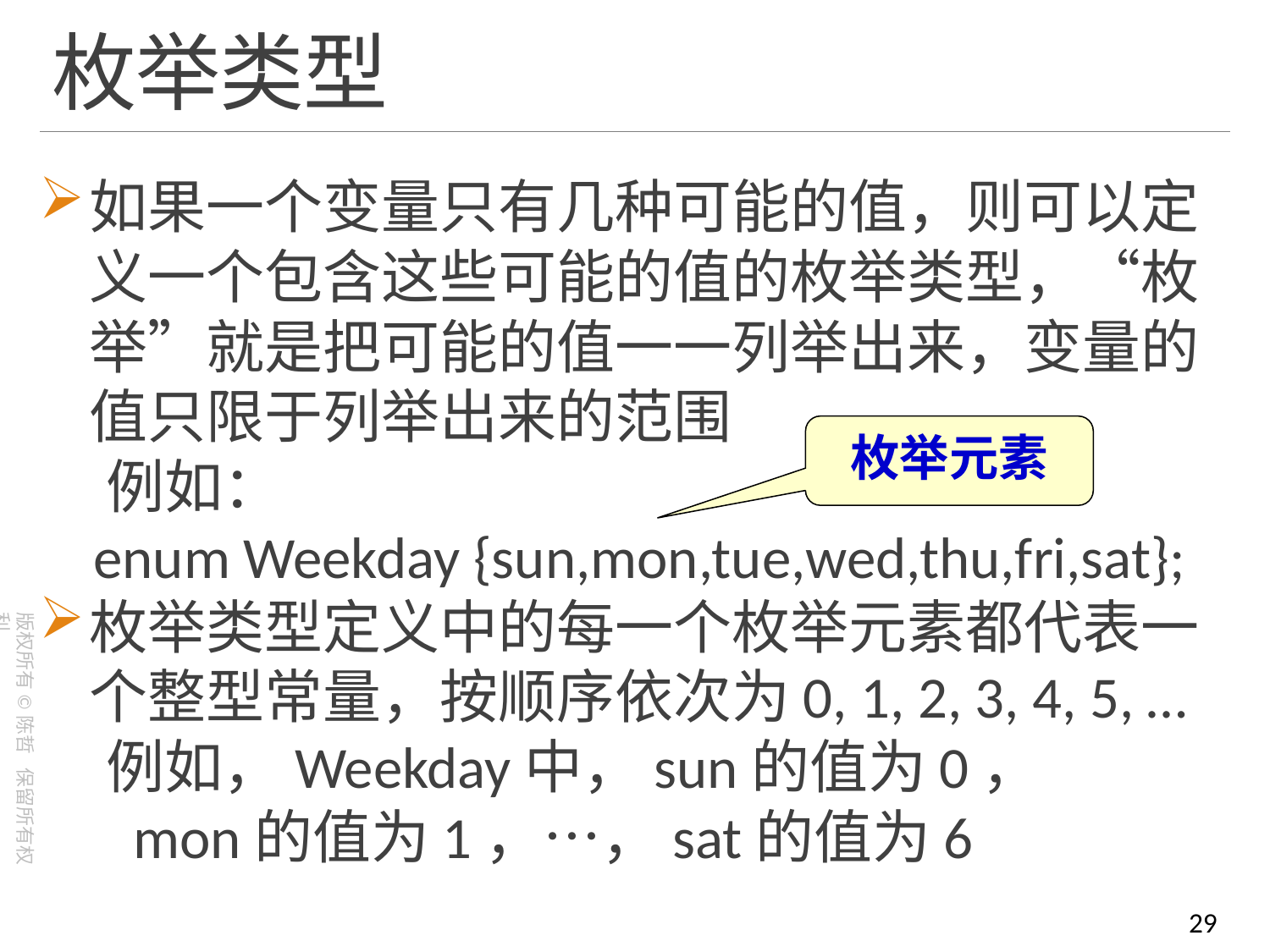

# 枚举类型
如果一个变量只有几种可能的值，则可以定义一个包含这些可能的值的枚举类型，“枚举”就是把可能的值一一列举出来，变量的值只限于列举出来的范围
  例如：
  enum Weekday {sun,mon,tue,wed,thu,fri,sat};
枚举类型定义中的每一个枚举元素都代表一个整型常量，按顺序依次为0, 1, 2, 3, 4, 5, …
  例如，Weekday中，sun的值为0，
     mon的值为1，…，sat的值为6

枚举元素
29